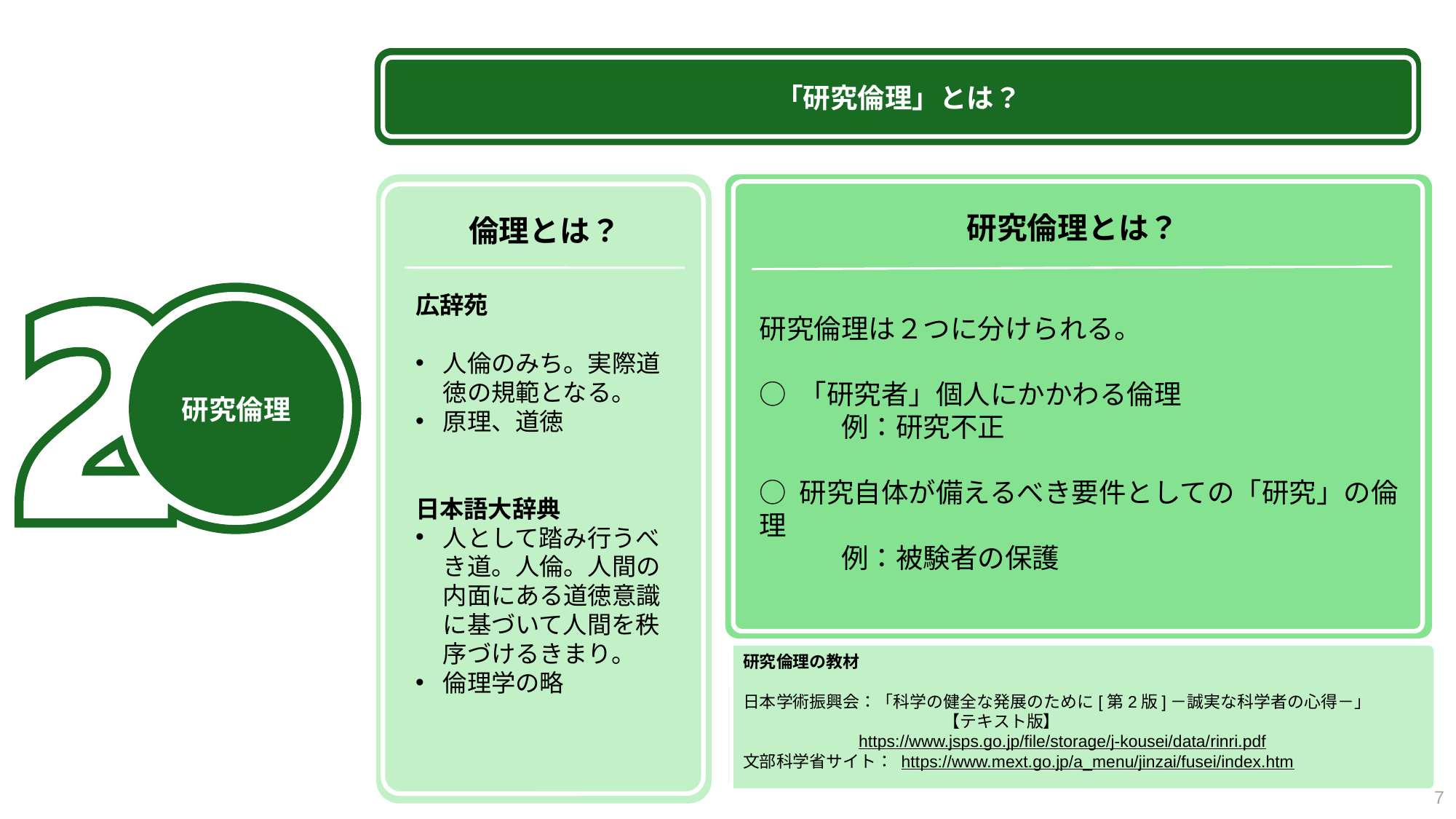

「研究倫理」とは？

研究倫理とは？
研究倫理は２つに分けられる。

○ 「研究者」個人にかかわる倫理
　　　例：研究不正

○ 研究自体が備えるべき要件としての「研究」の倫理
　　　例：被験者の保護

倫理とは？
広辞苑

人倫のみち。実際道徳の規範となる。
原理、道徳

日本語大辞典
人として踏み行うべき道。人倫。人間の内面にある道徳意識に基づいて人間を秩序づけるきまり。
倫理学の略

研究倫理
研究倫理の教材

日本学術振興会：「科学の健全な発展のために[第2版]－誠実な科学者の心得－」
　　　　　　　　　　　　【テキスト版】
　　　　　　   https://www.jsps.go.jp/file/storage/j-kousei/data/rinri.pdf
文部科学省サイト： https://www.mext.go.jp/a_menu/jinzai/fusei/index.htm

7